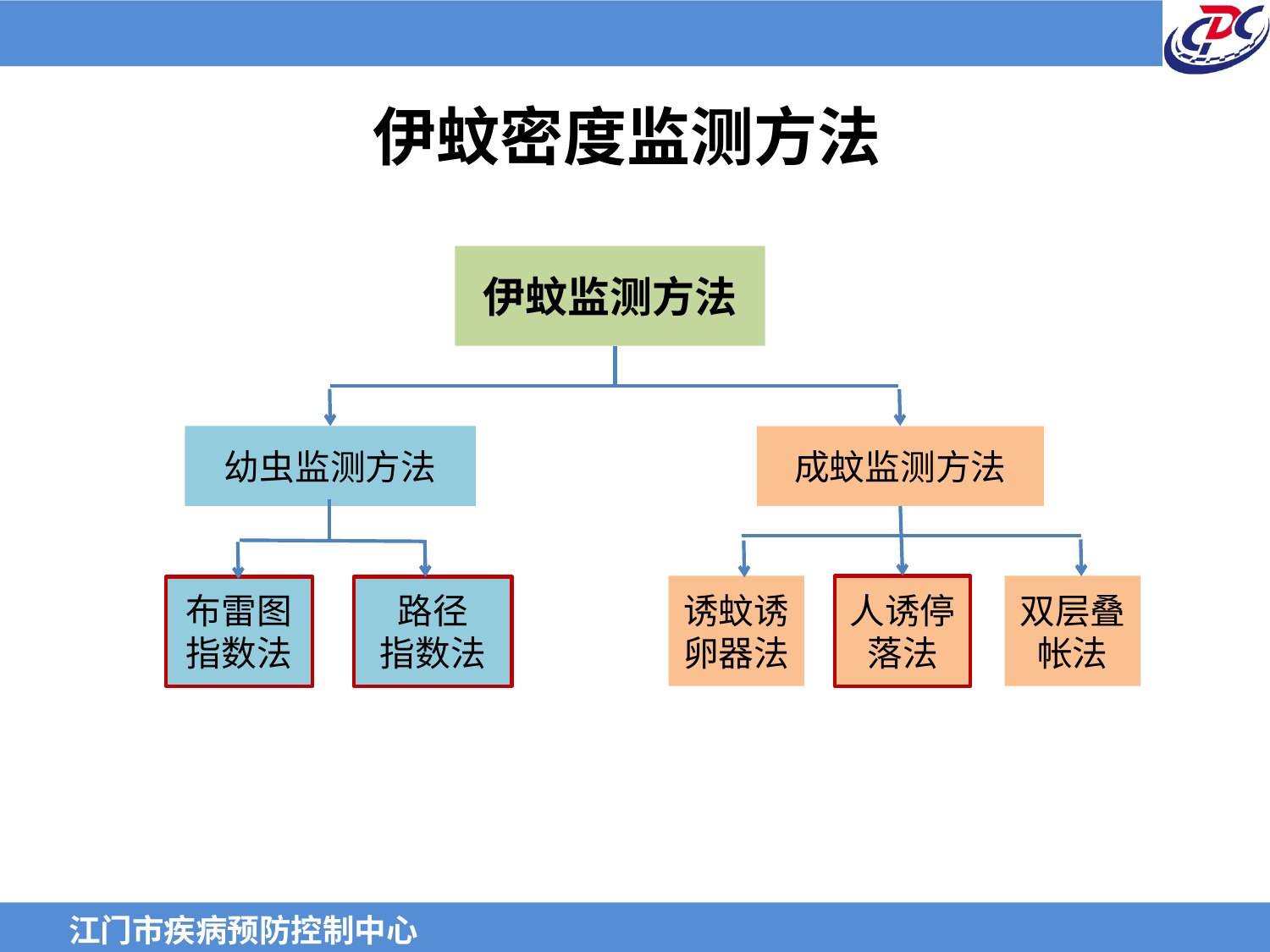

# 伊蚊密度监测方法
伊蚊监测方法
幼虫监测方法
成蚊监测方法
诱蚊诱卵器法
人诱停落法
双层叠帐法
布雷图指数法
路径
指数法